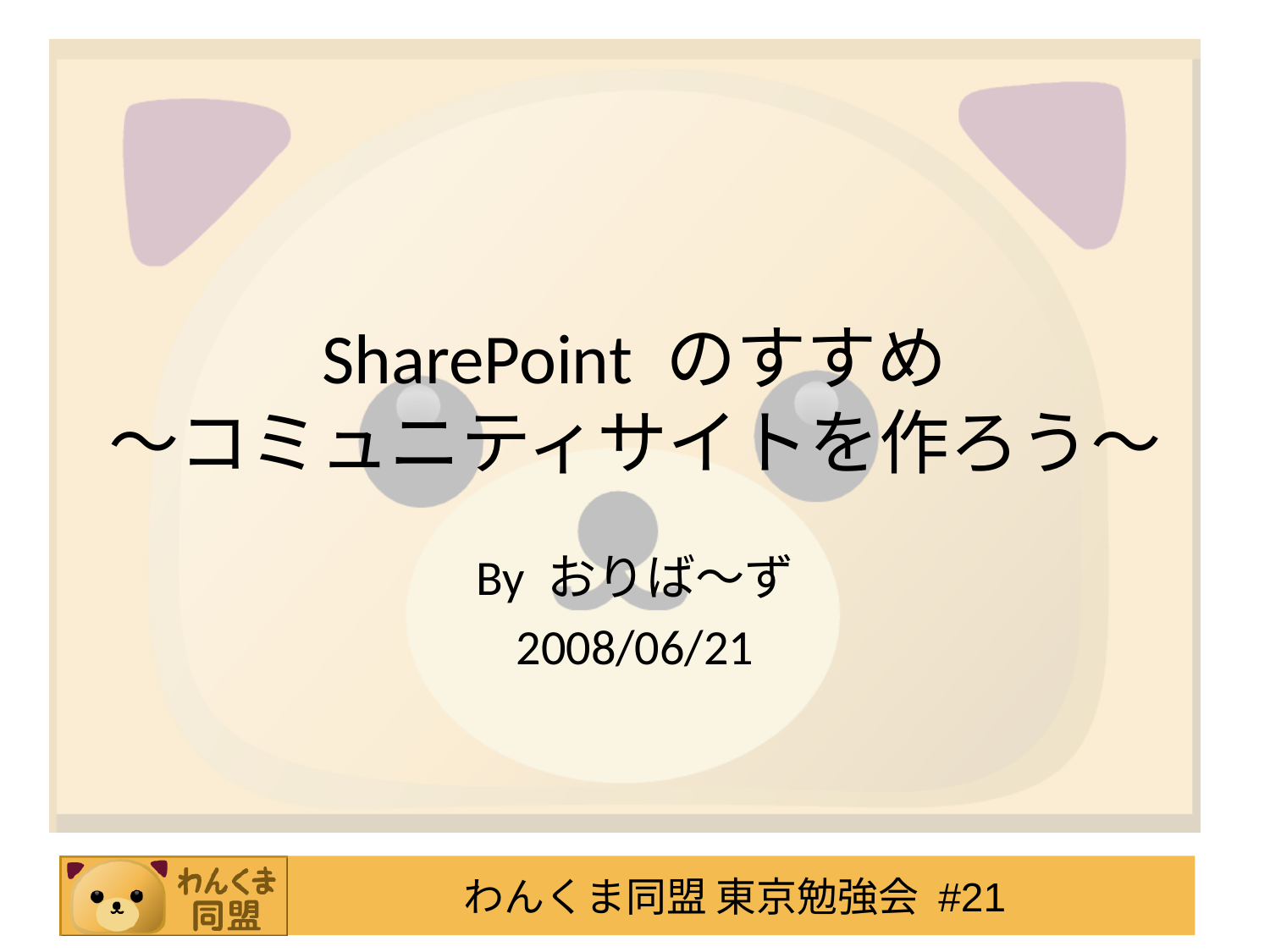

# SharePoint のすすめ ～コミュニティサイトを作ろう～
By おりば～ず
2008/06/21